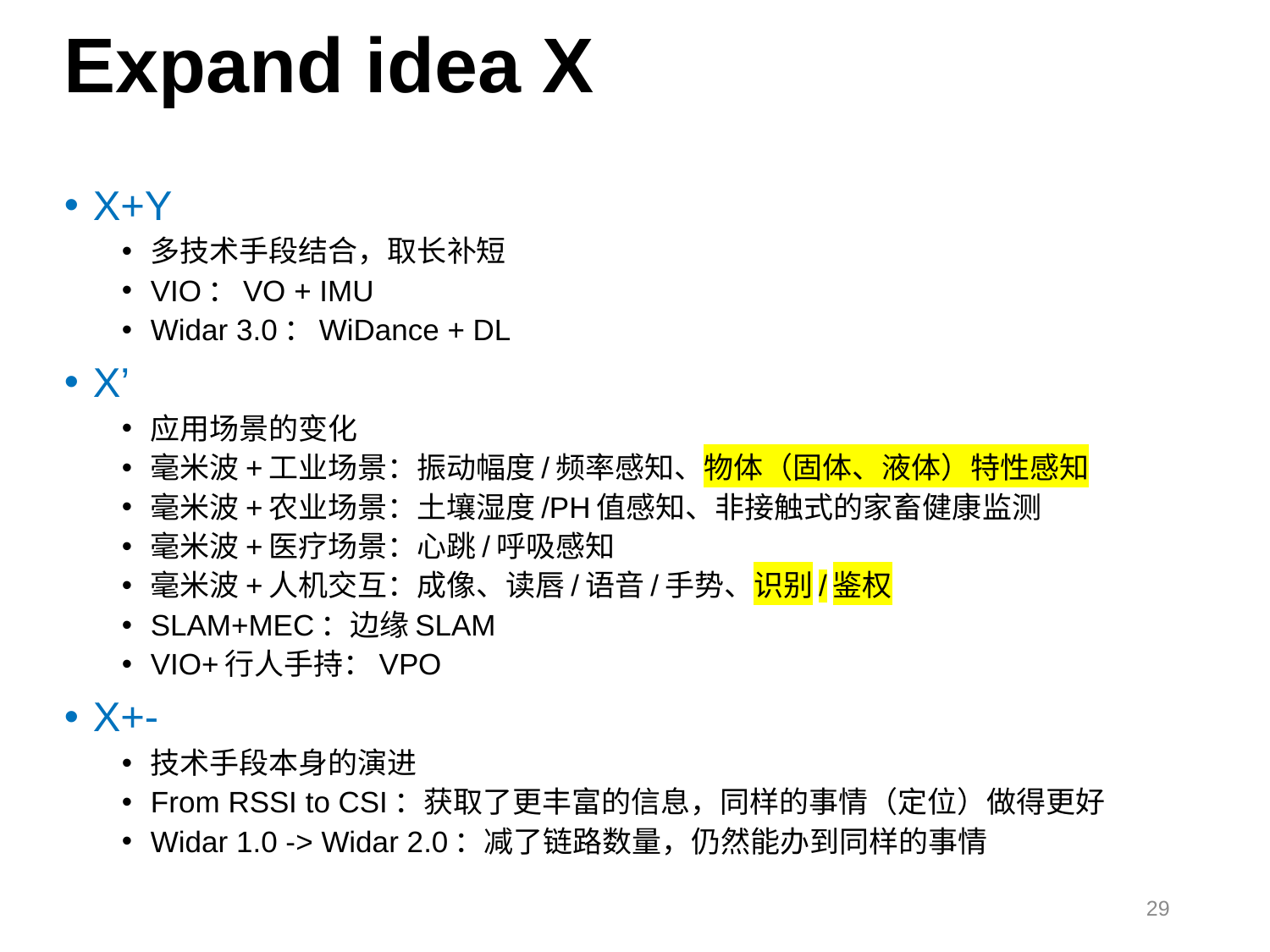

# Expand idea X
X+Y
多技术手段结合，取长补短
VIO：VO + IMU
Widar 3.0：WiDance + DL
X’
应用场景的变化
毫米波+工业场景：振动幅度/频率感知、物体（固体、液体）特性感知
毫米波+农业场景：土壤湿度/PH值感知、非接触式的家畜健康监测
毫米波+医疗场景：心跳/呼吸感知
毫米波+人机交互：成像、读唇/语音/手势、识别/鉴权
SLAM+MEC：边缘SLAM
VIO+行人手持：VPO
X+-
技术手段本身的演进
From RSSI to CSI：获取了更丰富的信息，同样的事情（定位）做得更好
Widar 1.0 -> Widar 2.0：减了链路数量，仍然能办到同样的事情
29